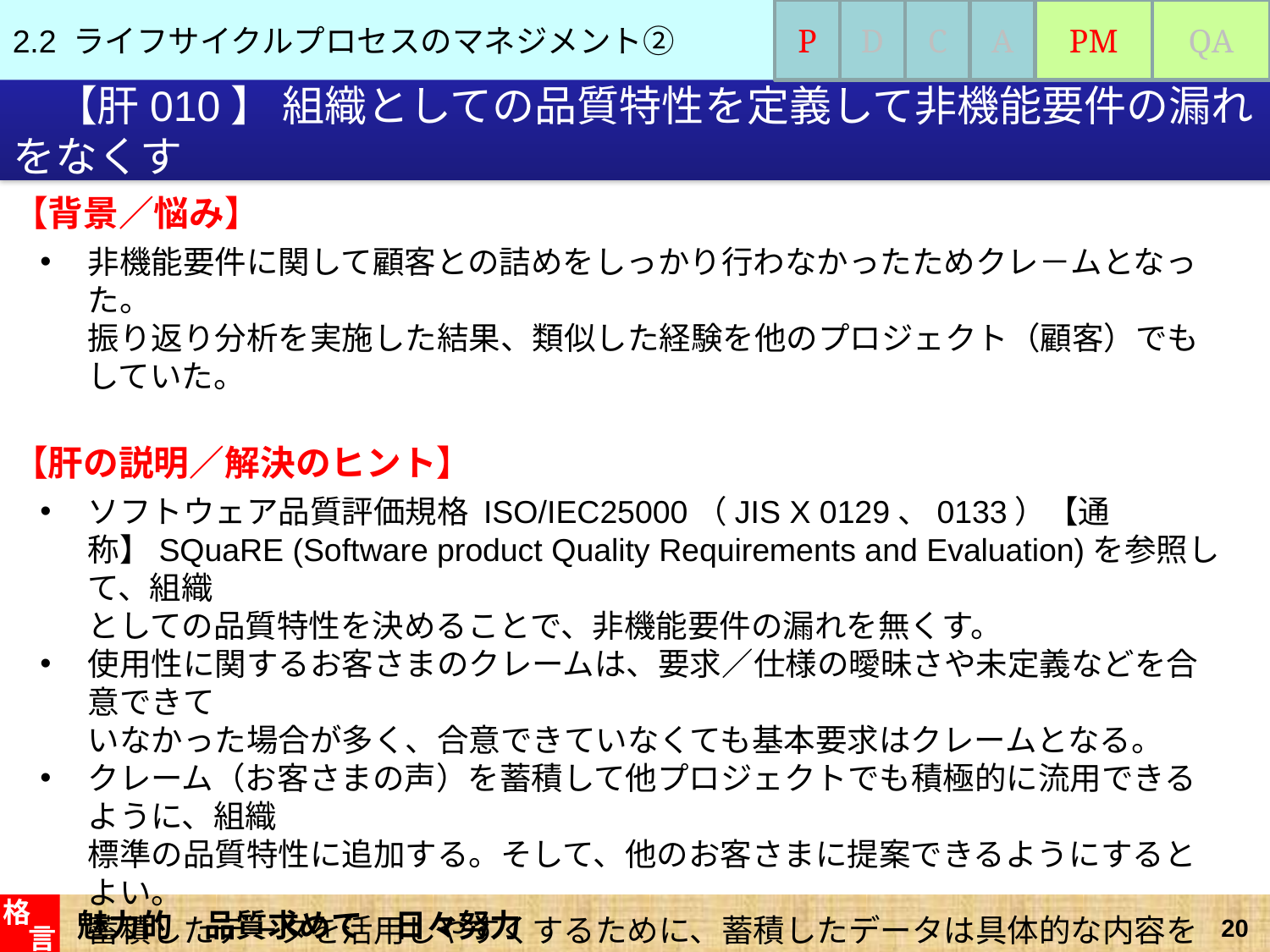

2.2 ライフサイクルプロセスのマネジメント②
P
D
C
A
PM
QA
# 【肝010】 組織としての品質特性を定義して非機能要件の漏れをなくす
【背景／悩み】
非機能要件に関して顧客との詰めをしっかり行わなかったためクレ－ムとなった。
振り返り分析を実施した結果、類似した経験を他のプロジェクト（顧客）でもしていた。
【肝の説明／解決のヒント】
ソフトウェア品質評価規格 ISO/IEC25000（JIS X 0129、0133）【通称】SQuaRE (Software product Quality Requirements and Evaluation)を参照して、組織
としての品質特性を決めることで、非機能要件の漏れを無くす。
使用性に関するお客さまのクレームは、要求／仕様の曖昧さや未定義などを合意できて
いなかった場合が多く、合意できていなくても基本要求はクレームとなる。
クレーム（お客さまの声）を蓄積して他プロジェクトでも積極的に流用できるように、組織
標準の品質特性に追加する。そして、他のお客さまに提案できるようにするとよい。
蓄積したデータを活用しやすくするために、蓄積したデータは具体的な内容を記述し、他でも
流用しやすいように組織標準の品質特性にリンクさせる。
魅力的　品質求めて　日々努力
格
言
20